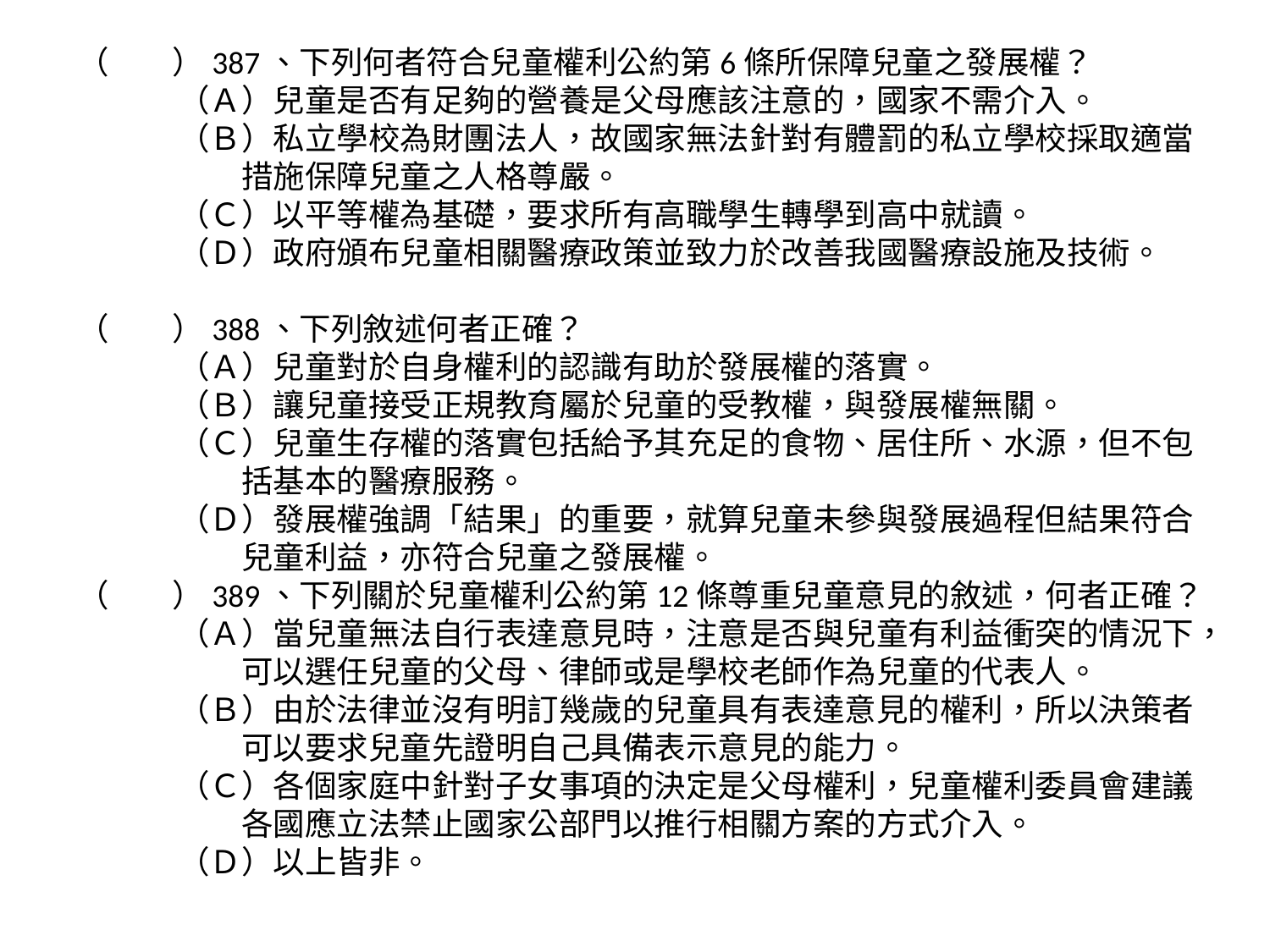

（　　）387、下列何者符合兒童權利公約第6條所保障兒童之發展權？
（Ａ）兒童是否有足夠的營養是父母應該注意的，國家不需介入。
（Ｂ）私立學校為財團法人，故國家無法針對有體罰的私立學校採取適當措施保障兒童之人格尊嚴。
（Ｃ）以平等權為基礎，要求所有高職學生轉學到高中就讀。
（Ｄ）政府頒布兒童相關醫療政策並致力於改善我國醫療設施及技術。

（　　）388、下列敘述何者正確？
（Ａ）兒童對於自身權利的認識有助於發展權的落實。
（Ｂ）讓兒童接受正規教育屬於兒童的受教權，與發展權無關。
（Ｃ）兒童生存權的落實包括給予其充足的食物、居住所、水源，但不包括基本的醫療服務。
（Ｄ）發展權強調「結果」的重要，就算兒童未參與發展過程但結果符合兒童利益，亦符合兒童之發展權。
（　　）389、下列關於兒童權利公約第12條尊重兒童意見的敘述，何者正確？
（Ａ）當兒童無法自行表達意見時，注意是否與兒童有利益衝突的情況下，可以選任兒童的父母、律師或是學校老師作為兒童的代表人。
（Ｂ）由於法律並沒有明訂幾歲的兒童具有表達意見的權利，所以決策者可以要求兒童先證明自己具備表示意見的能力。
（Ｃ）各個家庭中針對子女事項的決定是父母權利，兒童權利委員會建議各國應立法禁止國家公部門以推行相關方案的方式介入。
（Ｄ）以上皆非。